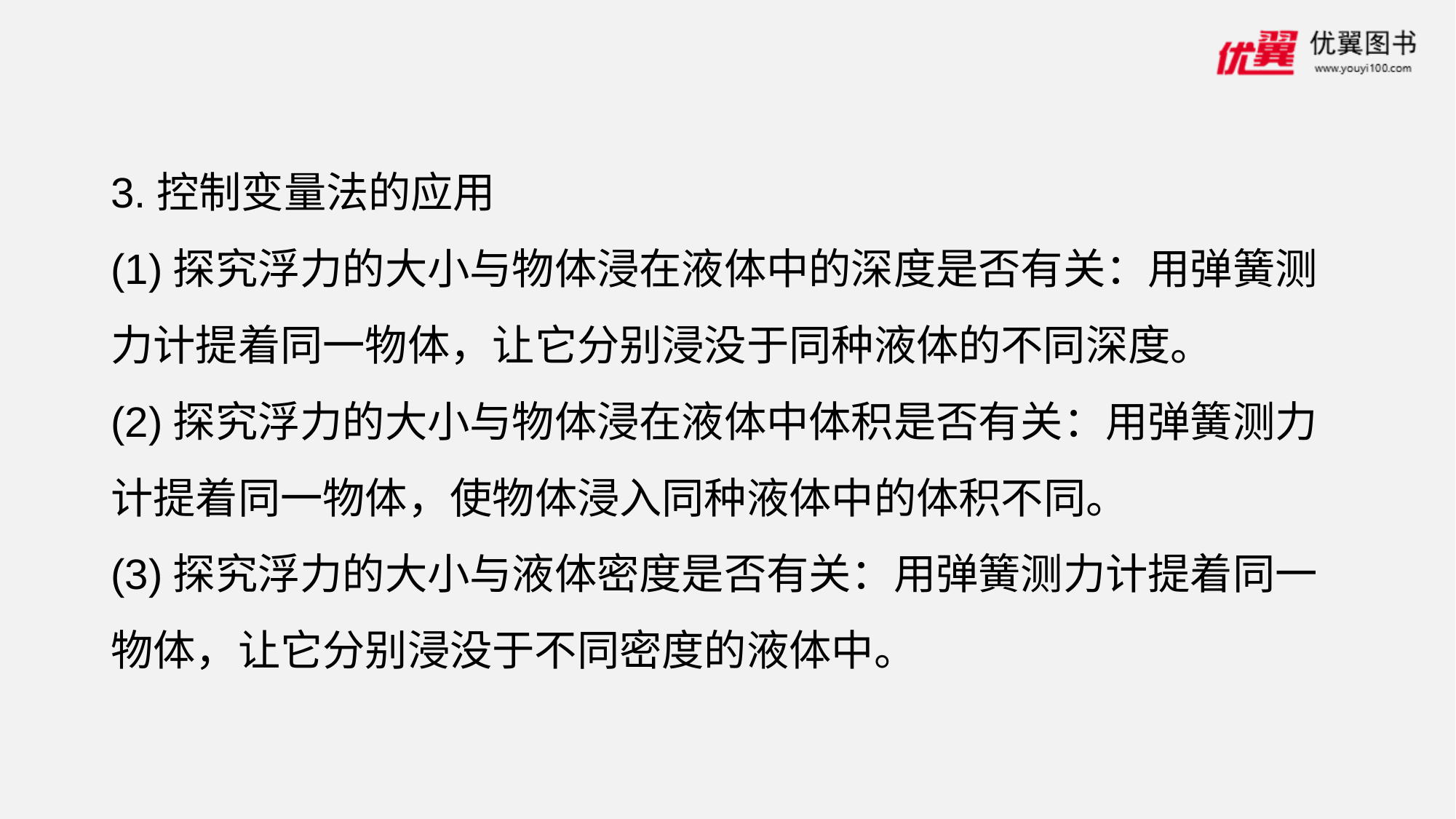

3.控制变量法的应用
(1)探究浮力的大小与物体浸在液体中的深度是否有关：用弹簧测力计提着同一物体，让它分别浸没于同种液体的不同深度。
(2)探究浮力的大小与物体浸在液体中体积是否有关：用弹簧测力计提着同一物体，使物体浸入同种液体中的体积不同。
(3)探究浮力的大小与液体密度是否有关：用弹簧测力计提着同一物体，让它分别浸没于不同密度的液体中。